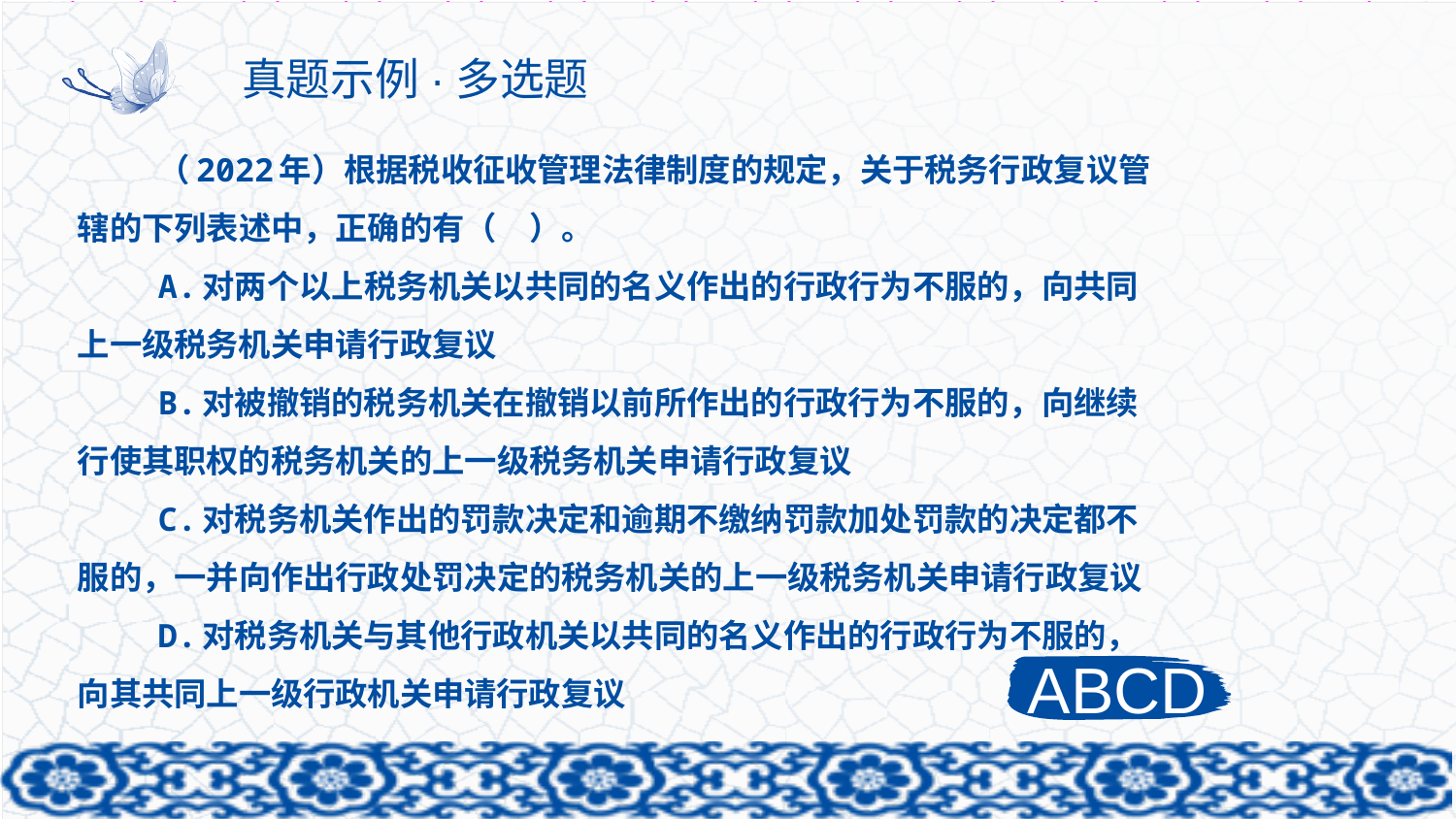

# 真题示例·多选题
（2022年）根据税收征收管理法律制度的规定，关于税务行政复议管辖的下列表述中，正确的有（　）。
A.对两个以上税务机关以共同的名义作出的行政行为不服的，向共同上一级税务机关申请行政复议
B.对被撤销的税务机关在撤销以前所作出的行政行为不服的，向继续行使其职权的税务机关的上一级税务机关申请行政复议
C.对税务机关作出的罚款决定和逾期不缴纳罚款加处罚款的决定都不服的，一并向作出行政处罚决定的税务机关的上一级税务机关申请行政复议
D.对税务机关与其他行政机关以共同的名义作出的行政行为不服的，向其共同上一级行政机关申请行政复议

ABCD